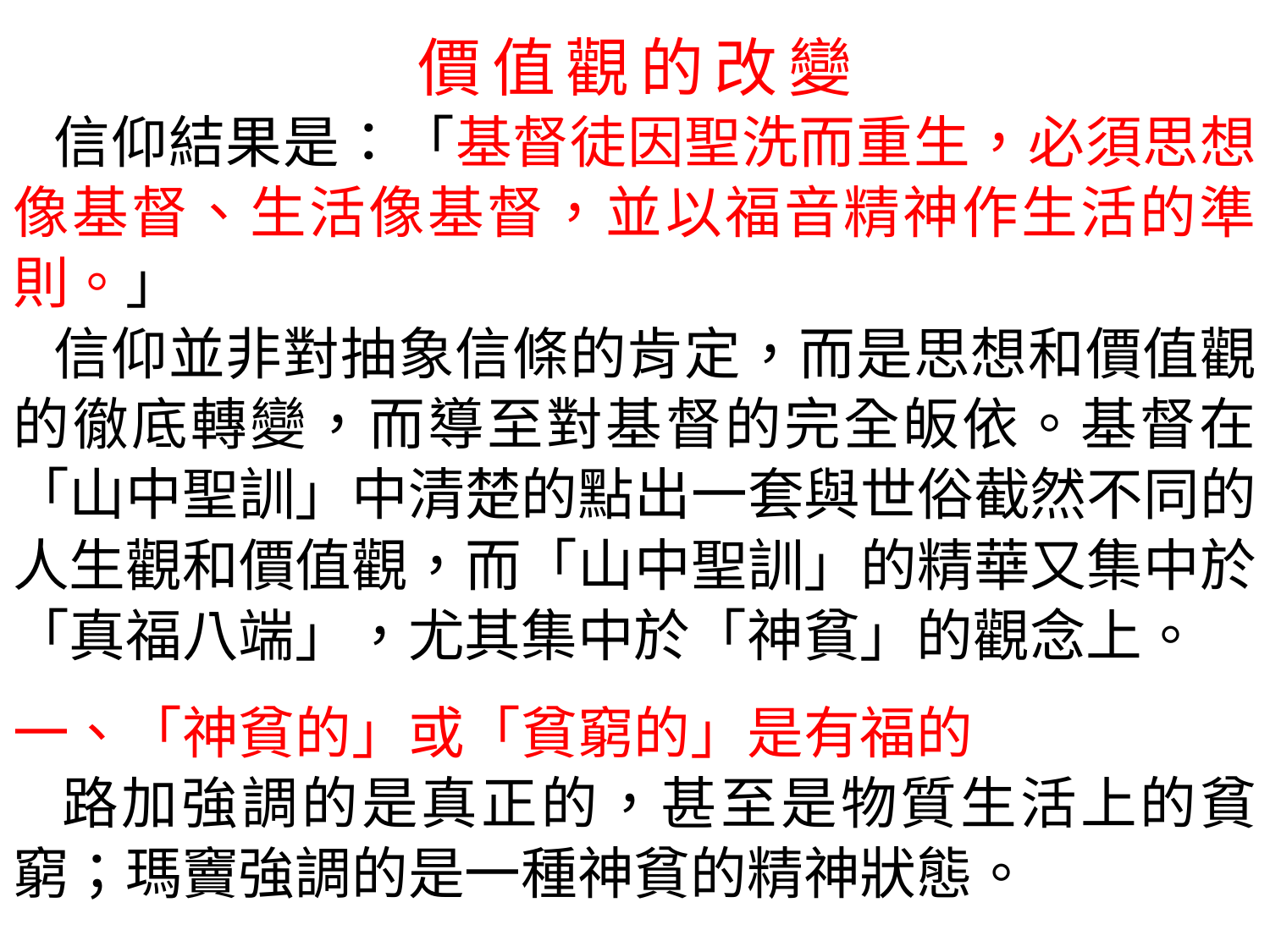

價值觀的改變
  信仰結果是：「基督徒因聖洗而重生，必須思想像基督、生活像基督，並以福音精神作生活的準則。」
  信仰並非對抽象信條的肯定，而是思想和價值觀的徹底轉變，而導至對基督的完全皈依。基督在「山中聖訓」中清楚的點出一套與世俗截然不同的人生觀和價值觀，而「山中聖訓」的精華又集中於「真福八端」，尤其集中於「神貧」的觀念上。
一、「神貧的」或「貧窮的」是有福的
  路加強調的是真正的，甚至是物質生活上的貧窮；瑪竇強調的是一種神貧的精神狀態。